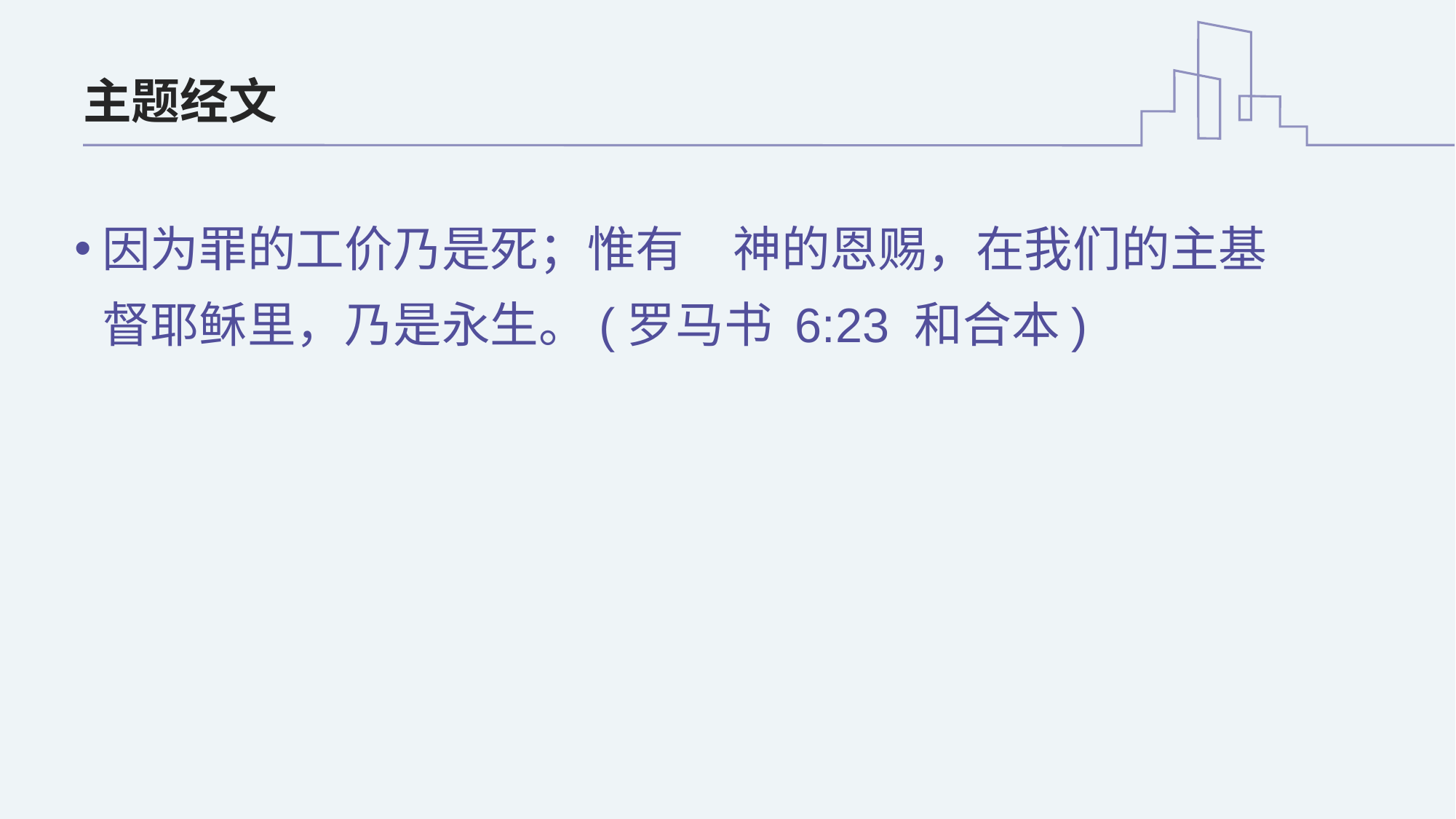

# 主题经文
因为罪的工价乃是死；惟有　神的恩赐，在我们的主基督耶稣里，乃是永生。(罗马书 6:23 和合本)